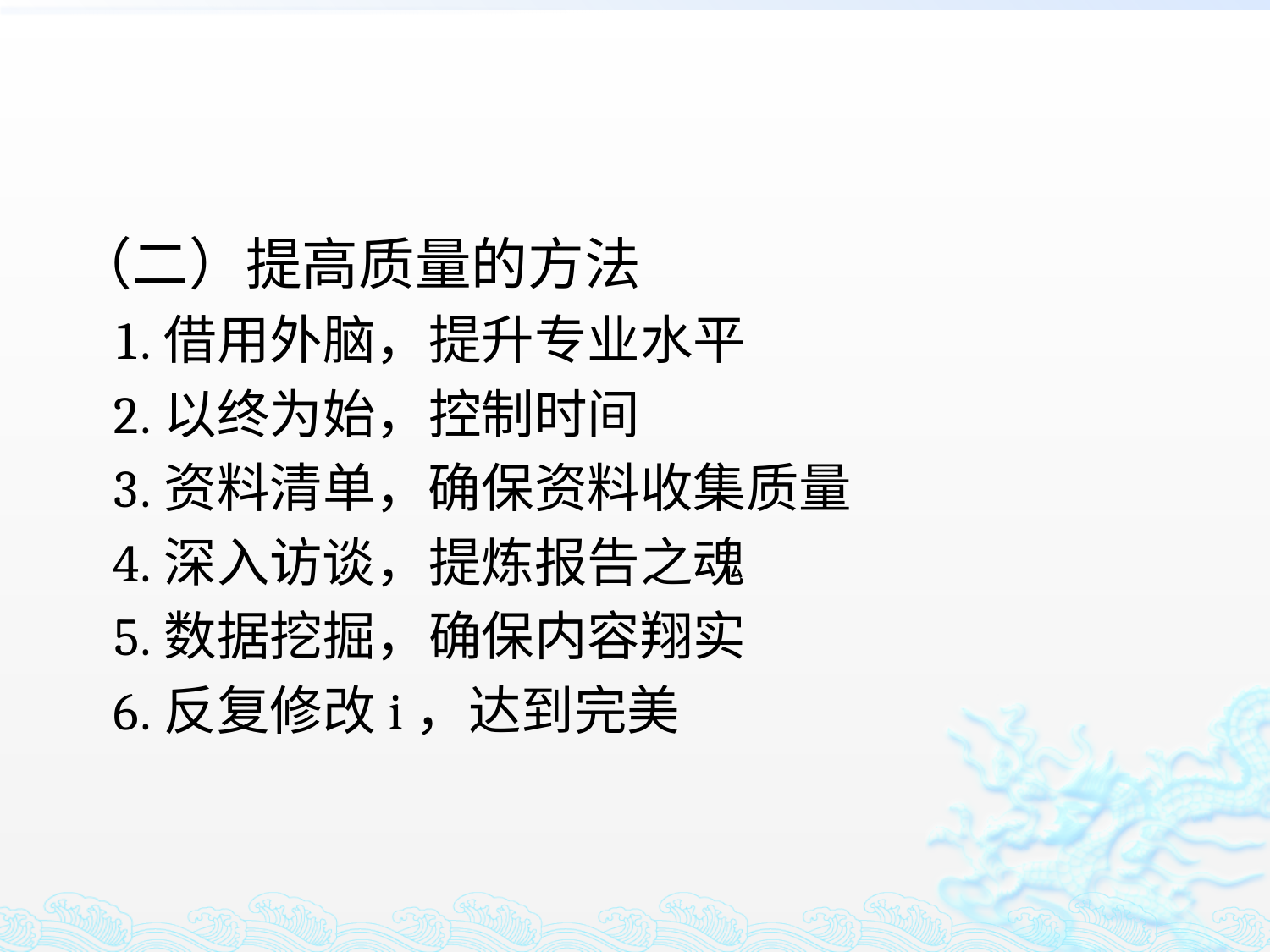

#
（二）提高质量的方法
   1.借用外脑，提升专业水平
   2.以终为始，控制时间
   3.资料清单，确保资料收集质量
   4.深入访谈，提炼报告之魂
   5.数据挖掘，确保内容翔实
   6.反复修改i，达到完美